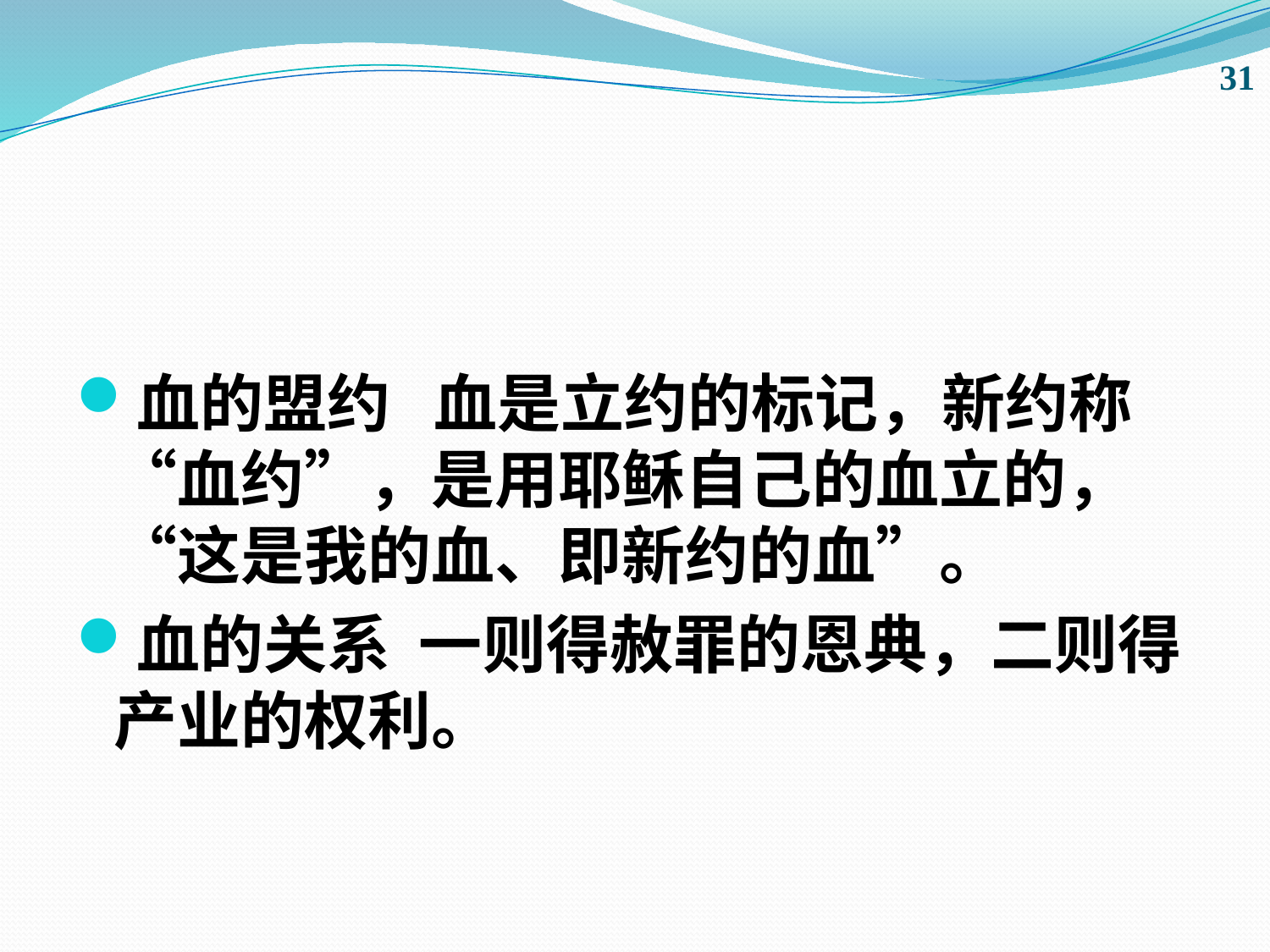

31
#

血的盟约   血是立约的标记，新约称“血约”，是用耶稣自己的血立的，“这是我的血、即新约的血”。
血的关系  一则得赦罪的恩典，二则得产业的权利。